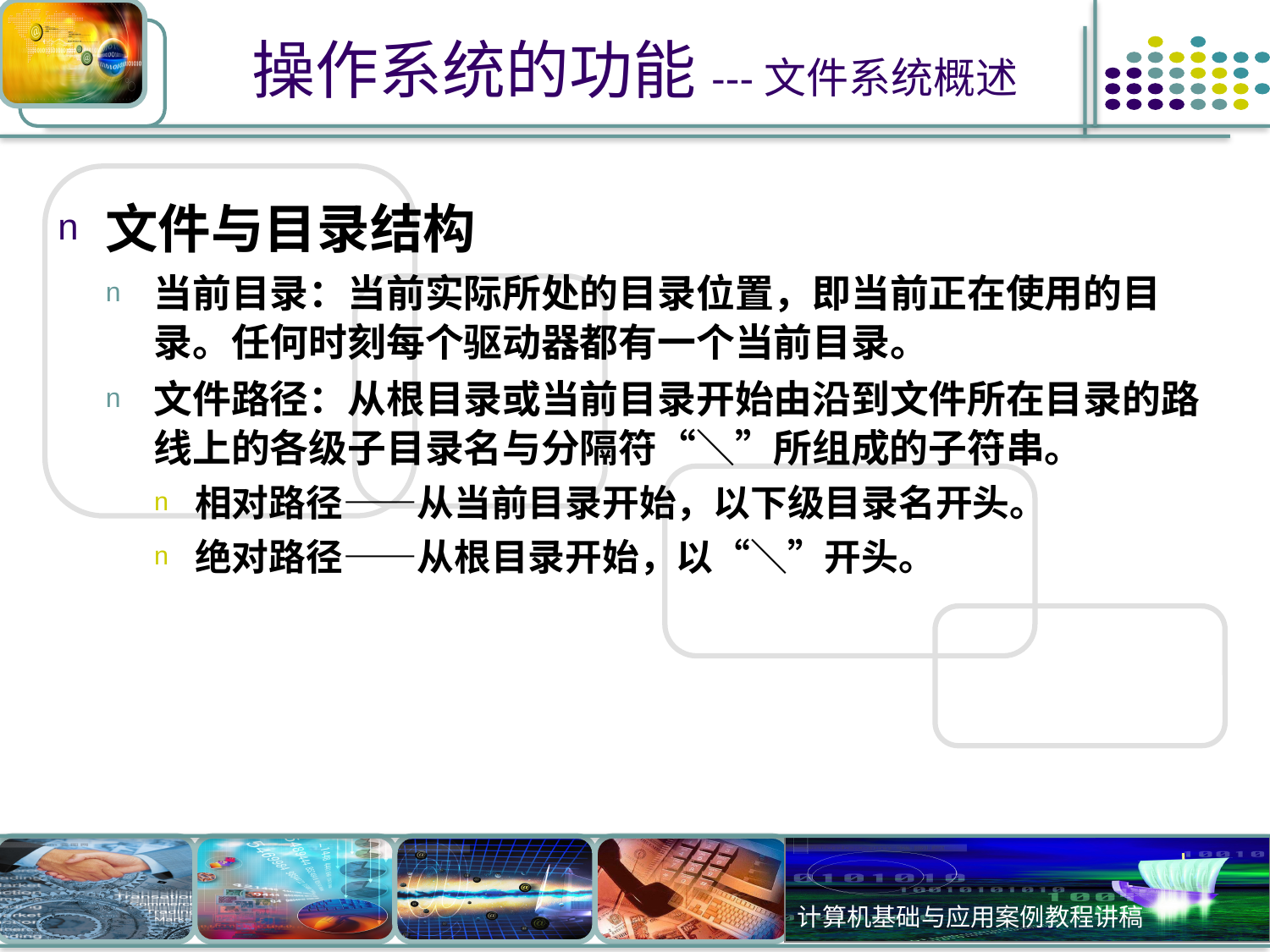

# 操作系统的功能---文件系统概述
文件与目录结构
当前目录：当前实际所处的目录位置，即当前正在使用的目录。任何时刻每个驱动器都有一个当前目录。
文件路径：从根目录或当前目录开始由沿到文件所在目录的路线上的各级子目录名与分隔符“＼”所组成的子符串。
相对路径——从当前目录开始，以下级目录名开头。
绝对路径——从根目录开始，以“＼”开头。